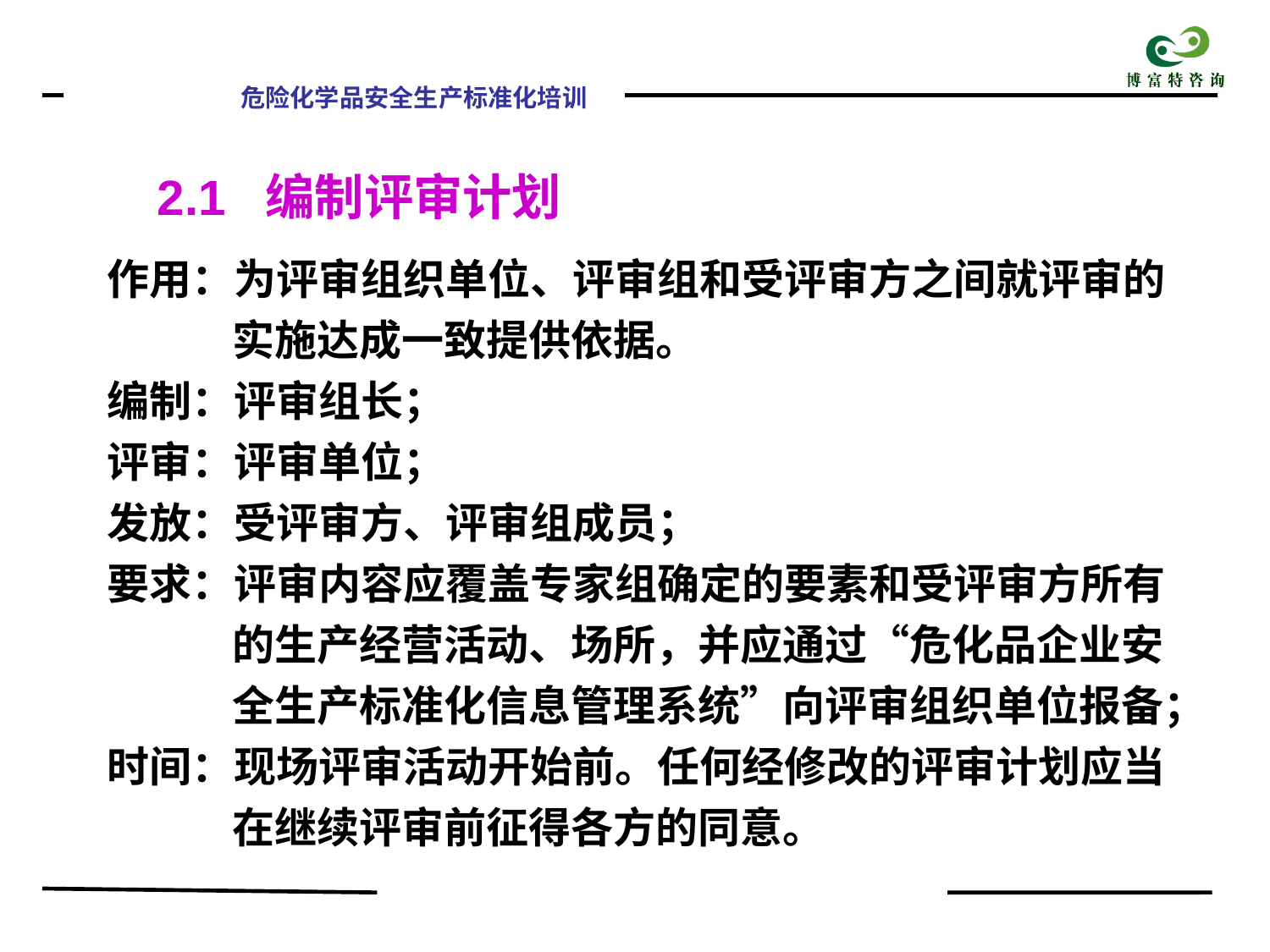

2.1  编制评审计划
作用：为评审组织单位、评审组和受评审方之间就评审的实施达成一致提供依据。
编制：评审组长；
评审：评审单位；
发放：受评审方、评审组成员；
要求：评审内容应覆盖专家组确定的要素和受评审方所有的生产经营活动、场所，并应通过“危化品企业安全生产标准化信息管理系统”向评审组织单位报备；
时间：现场评审活动开始前。任何经修改的评审计划应当在继续评审前征得各方的同意。